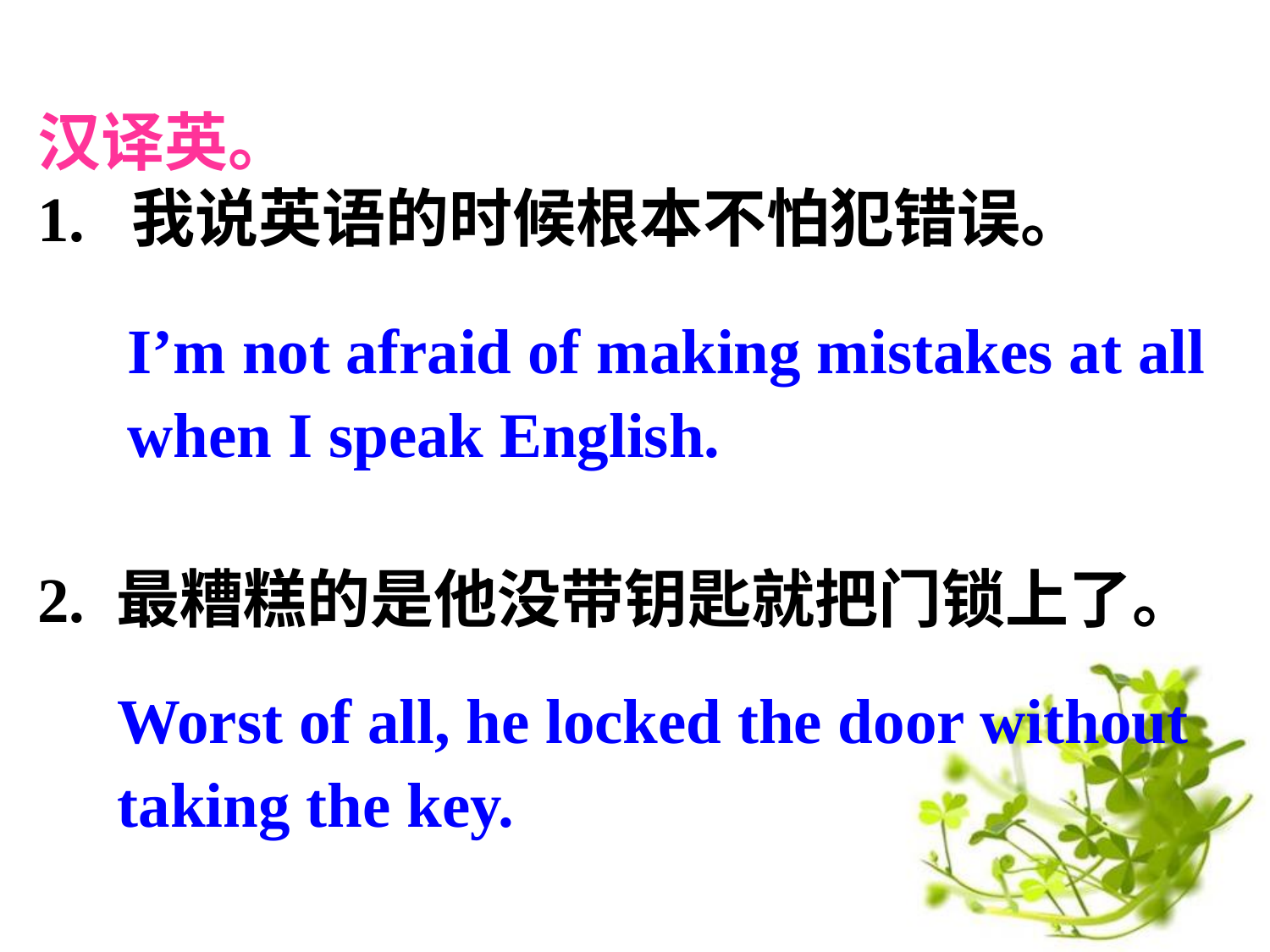

汉译英。
1.  我说英语的时候根本不怕犯错误。

2. 最糟糕的是他没带钥匙就把门锁上了。
I’m not afraid of making mistakes at all
when I speak English.
Worst of all, he locked the door without taking the key.